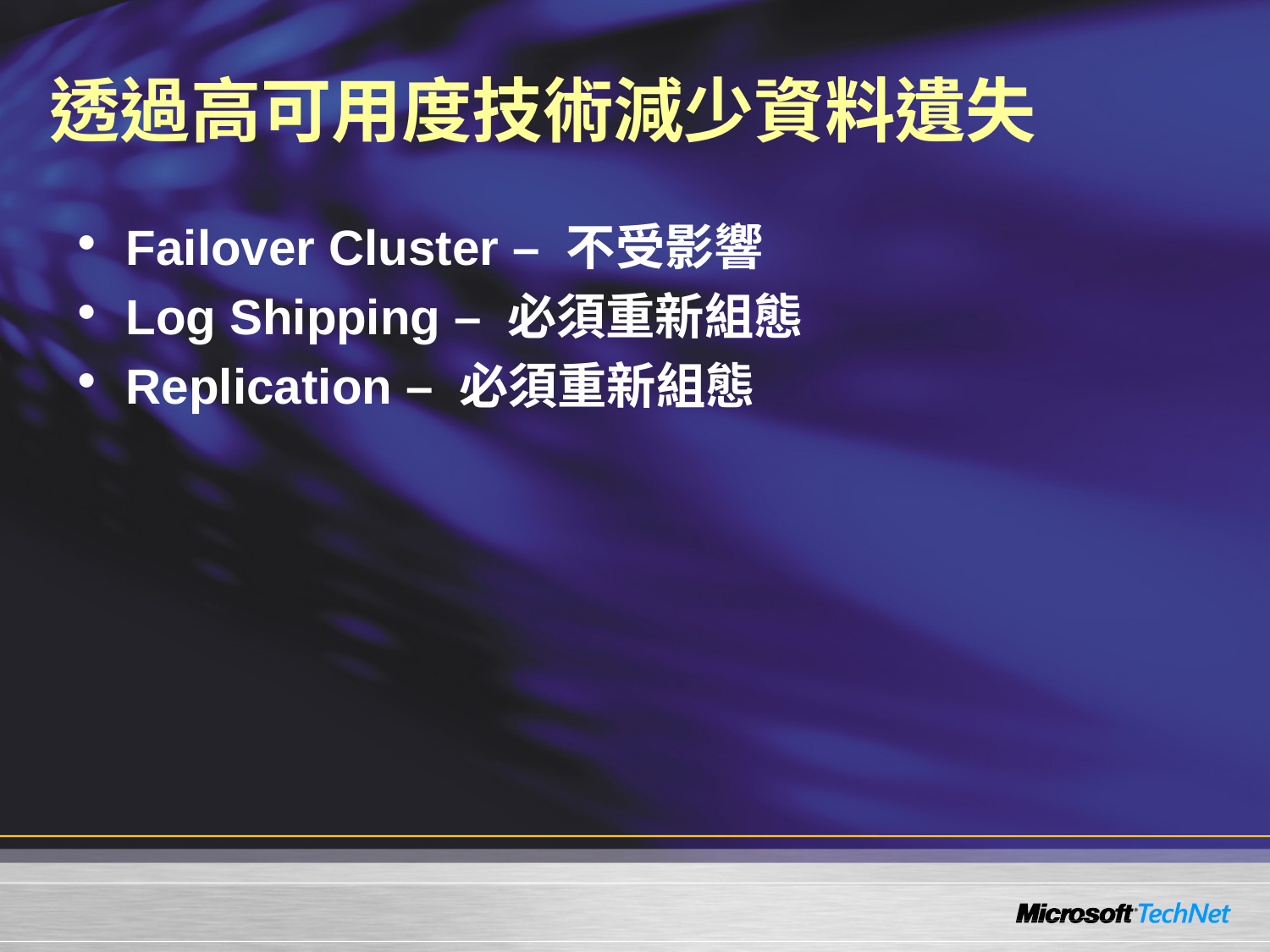

# 透過高可用度技術減少資料遺失
Failover Cluster – 不受影響
Log Shipping – 必須重新組態
Replication – 必須重新組態